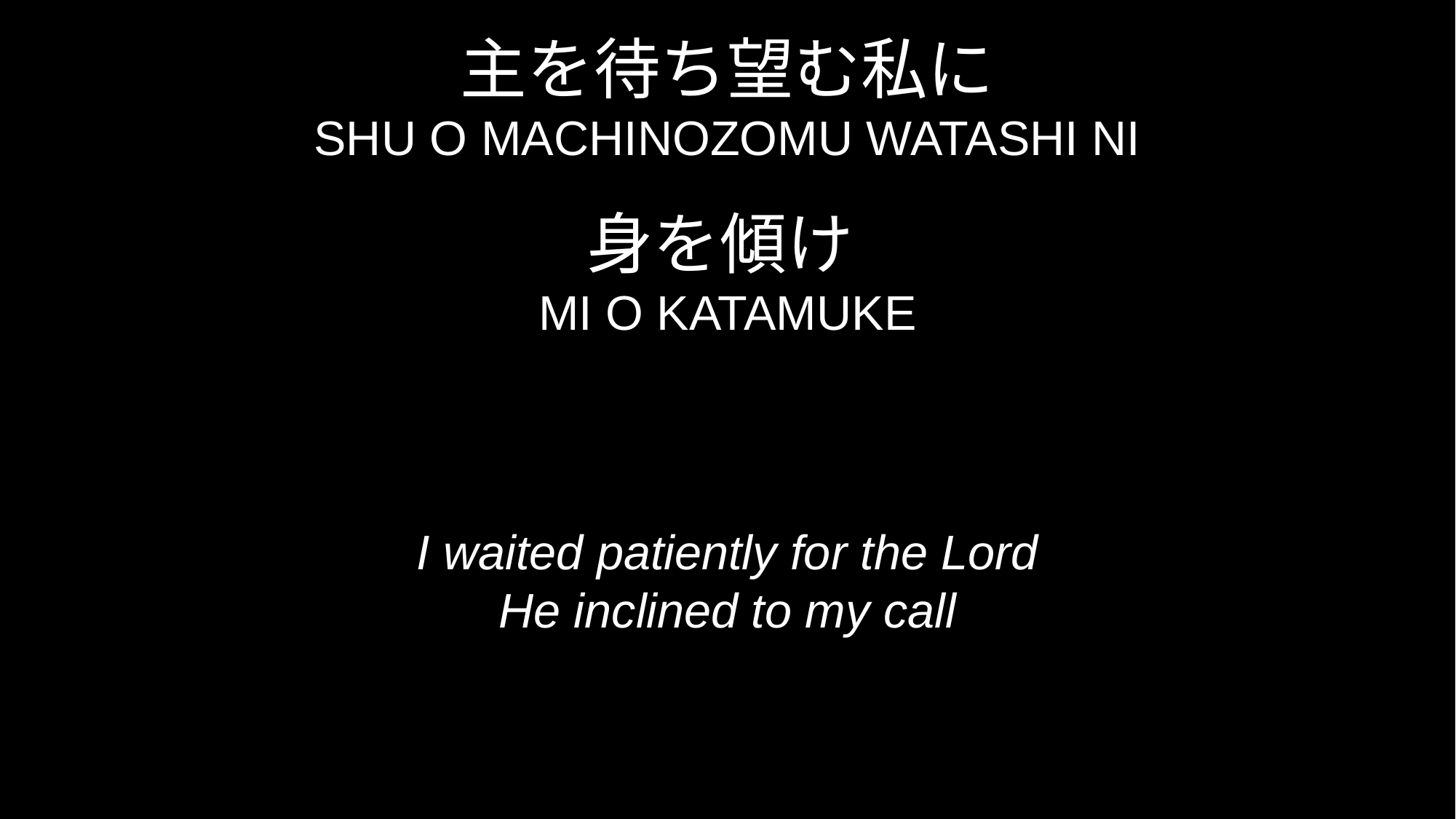

主を待ち望む私に
SHU O MACHINOZOMU WATASHI NI

身を傾け
MI O KATAMUKE
I waited patiently for the Lord
He inclined to my call